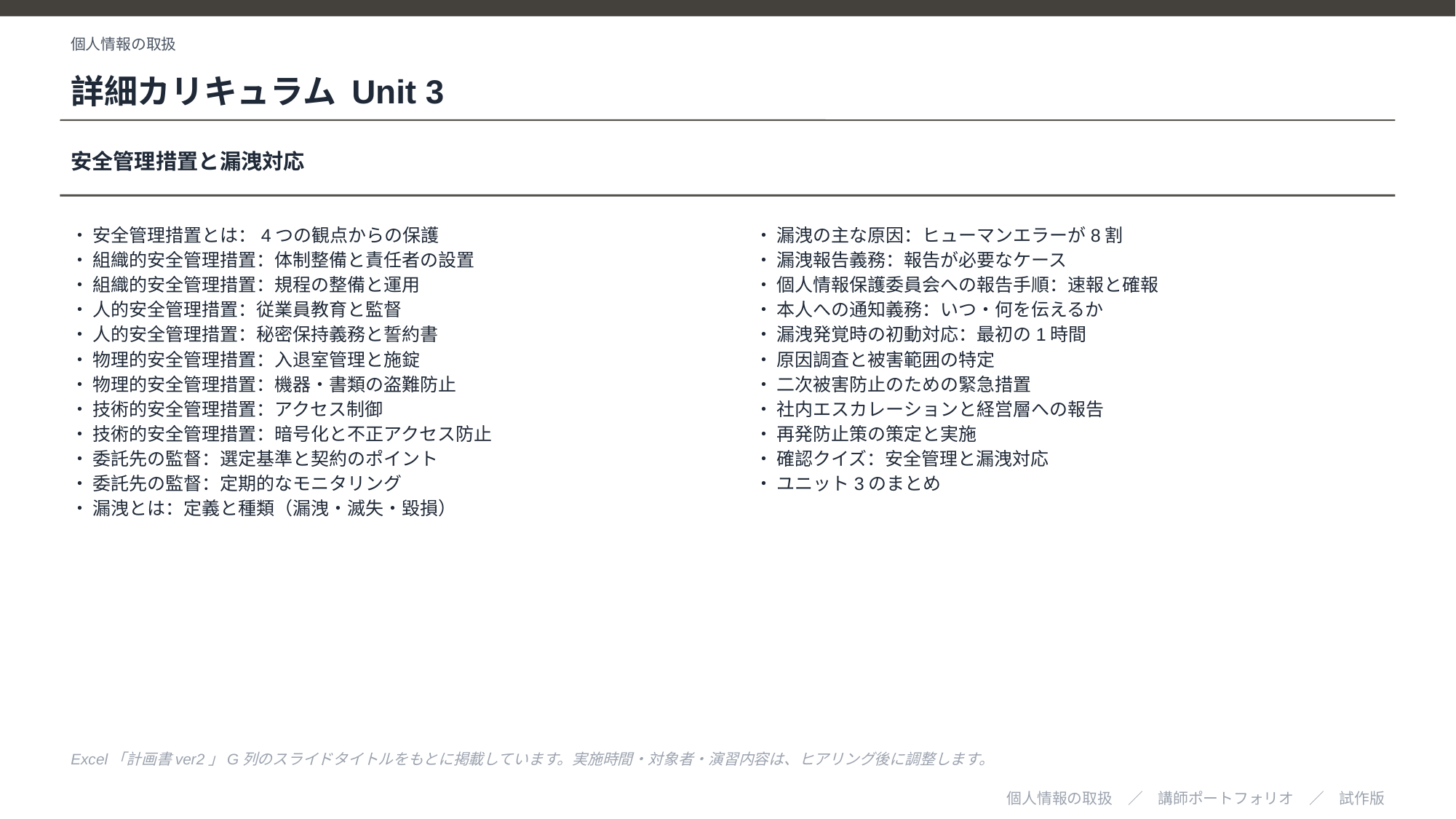

個人情報の取扱
詳細カリキュラム Unit 3

安全管理措置と漏洩対応

・ 安全管理措置とは：4つの観点からの保護
・ 組織的安全管理措置：体制整備と責任者の設置
・ 組織的安全管理措置：規程の整備と運用
・ 人的安全管理措置：従業員教育と監督
・ 人的安全管理措置：秘密保持義務と誓約書
・ 物理的安全管理措置：入退室管理と施錠
・ 物理的安全管理措置：機器・書類の盗難防止
・ 技術的安全管理措置：アクセス制御
・ 技術的安全管理措置：暗号化と不正アクセス防止
・ 委託先の監督：選定基準と契約のポイント
・ 委託先の監督：定期的なモニタリング
・ 漏洩とは：定義と種類（漏洩・滅失・毀損）
・ 漏洩の主な原因：ヒューマンエラーが8割
・ 漏洩報告義務：報告が必要なケース
・ 個人情報保護委員会への報告手順：速報と確報
・ 本人への通知義務：いつ・何を伝えるか
・ 漏洩発覚時の初動対応：最初の1時間
・ 原因調査と被害範囲の特定
・ 二次被害防止のための緊急措置
・ 社内エスカレーションと経営層への報告
・ 再発防止策の策定と実施
・ 確認クイズ：安全管理と漏洩対応
・ ユニット3のまとめ
Excel「計画書ver2」G列のスライドタイトルをもとに掲載しています。実施時間・対象者・演習内容は、ヒアリング後に調整します。
個人情報の取扱　／　講師ポートフォリオ　／　試作版